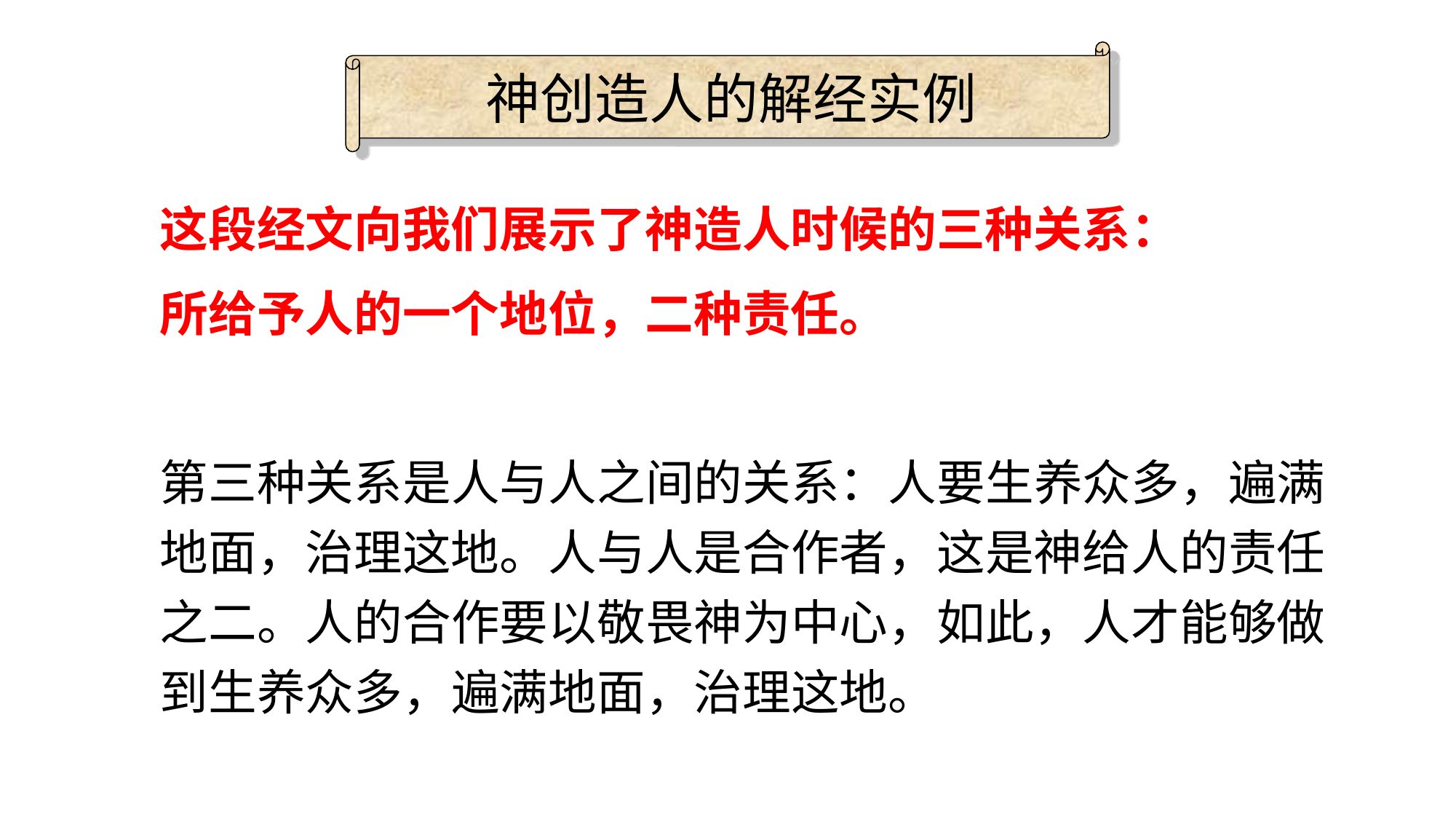

神创造人的解经实例
这段经文向我们展示了神造人时候的三种关系：
所给予人的一个地位，二种责任。

第三种关系是人与人之间的关系：人要生养众多，遍满地面，治理这地。人与人是合作者，这是神给人的责任之二。人的合作要以敬畏神为中心，如此，人才能够做到生养众多，遍满地面，治理这地。